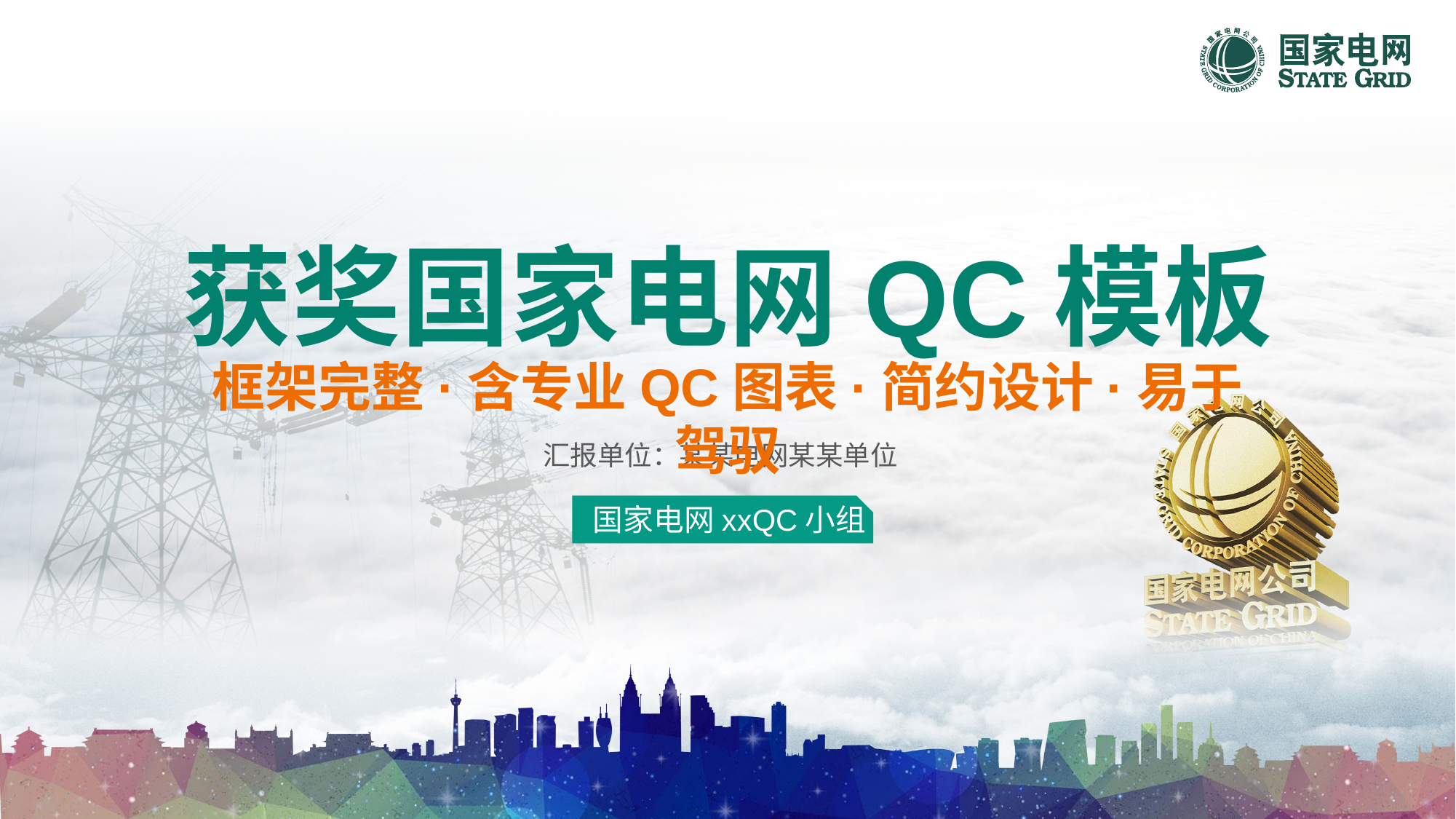

获奖国家电网QC模板
框架完整·含专业QC图表·简约设计·易于驾驭
汇报单位：某某电网某某单位

国家电网xxQC小组